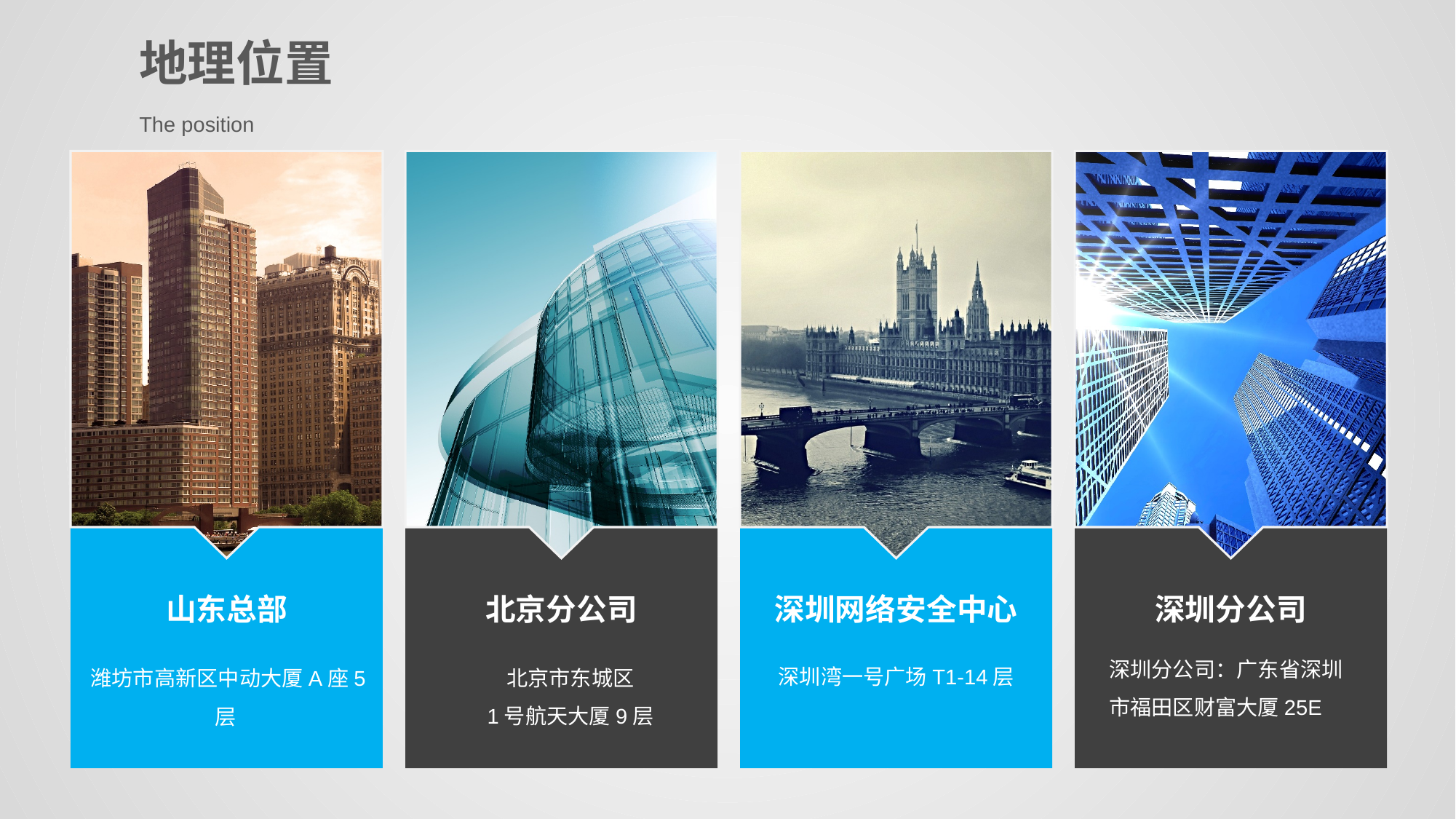

地理位置
The position

山东总部
北京分公司
深圳网络安全中心
深圳分公司
深圳分公司：广东省深圳市福田区财富大厦25E
北京市东城区
1号航天大厦9层

 潍坊市高新区中动大厦A座5层

深圳湾一号广场T1-14层